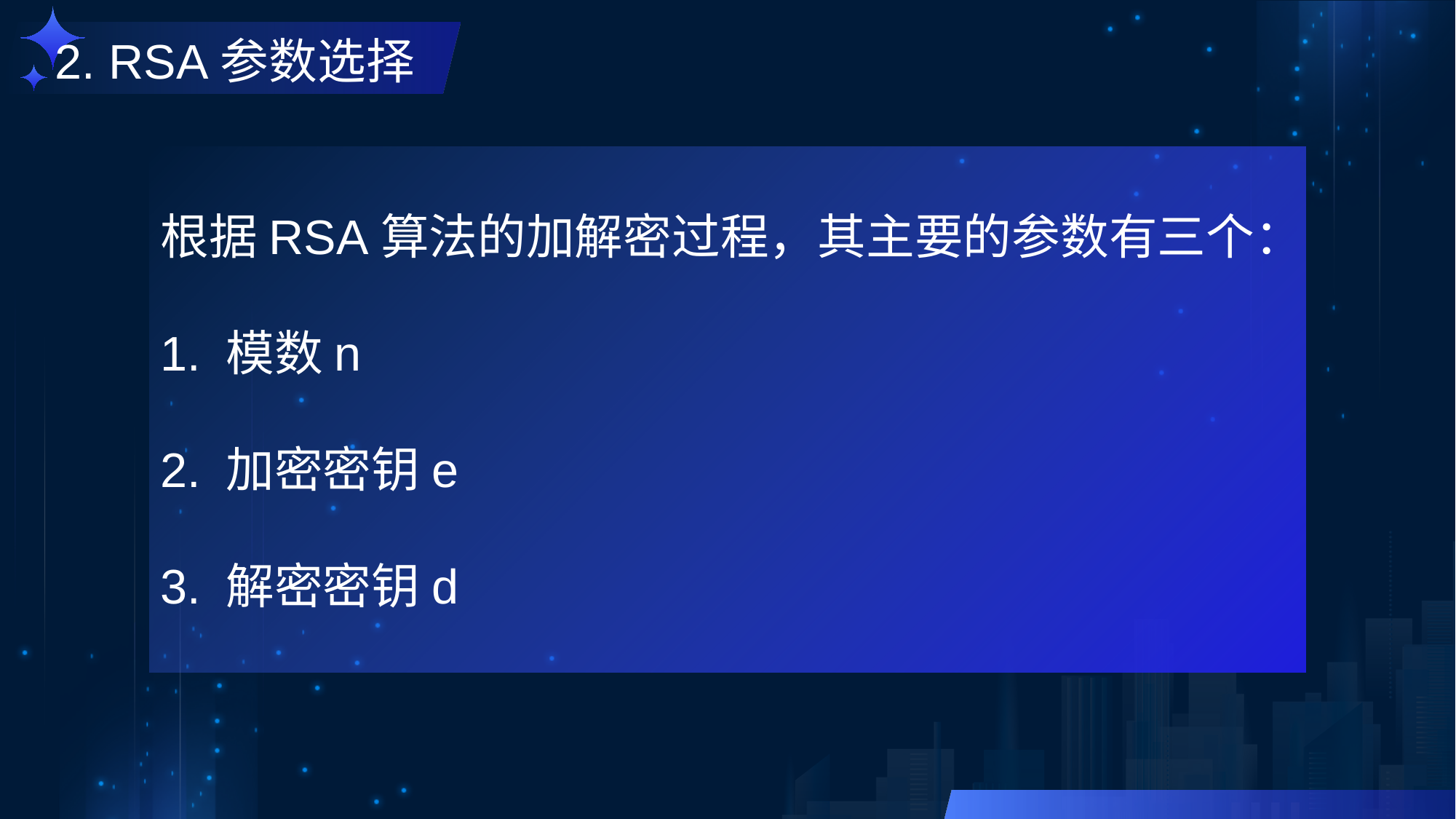

2. RSA参数选择
根据RSA算法的加解密过程，其主要的参数有三个：

1. 模数n

2. 加密密钥e

3. 解密密钥d